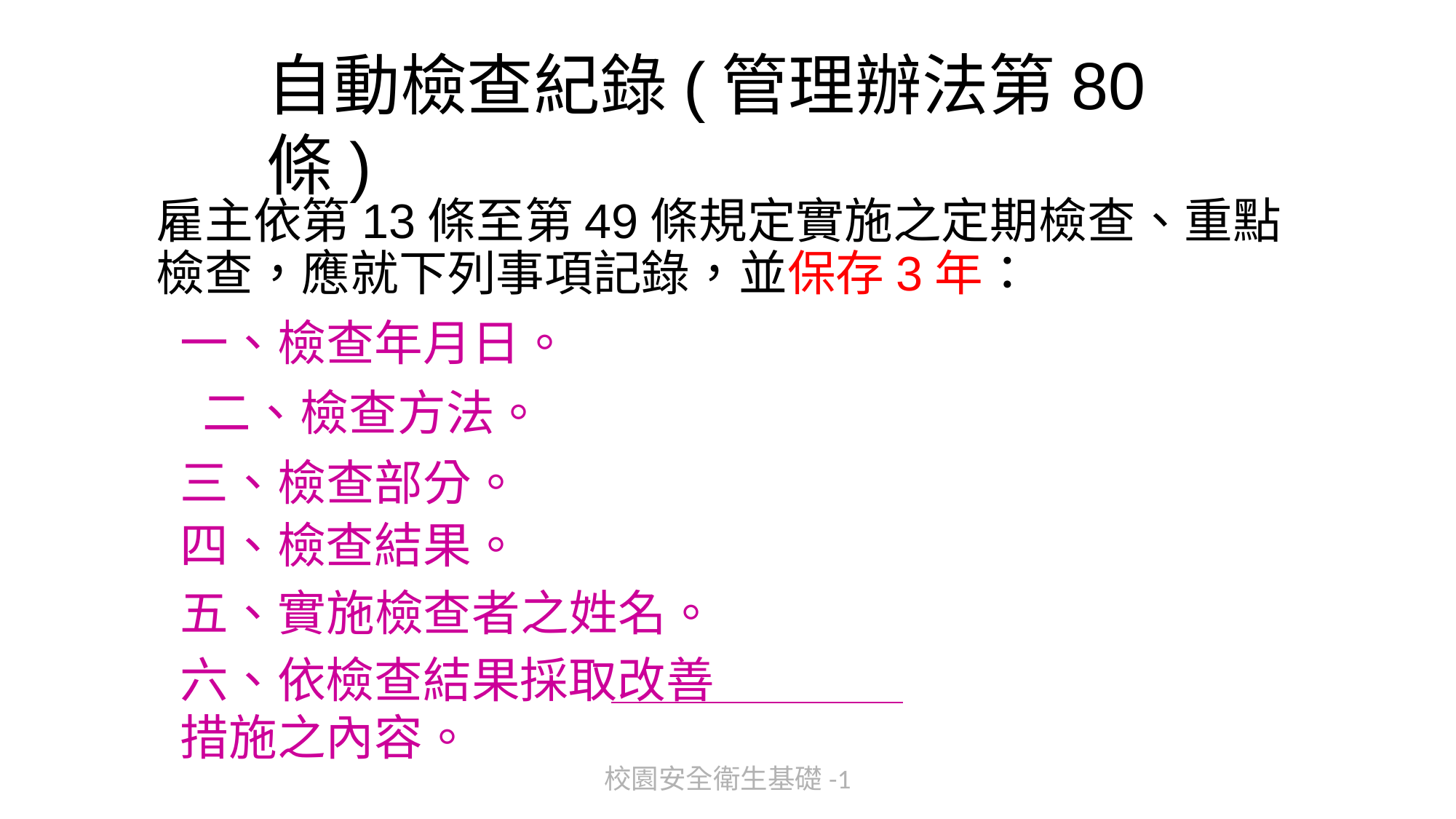

# 自動檢查紀錄(管理辦法第80條)
雇主依第13條至第49條規定實施之定期檢查、重點檢查，應就下列事項記錄，並保存3年：
一、檢查年月日。
 二、檢查方法。
三、檢查部分。
四、檢查結果。
五、實施檢查者之姓名。
六、依檢查結果採取改善措施之內容。

校園安全衛生基礎-1
72